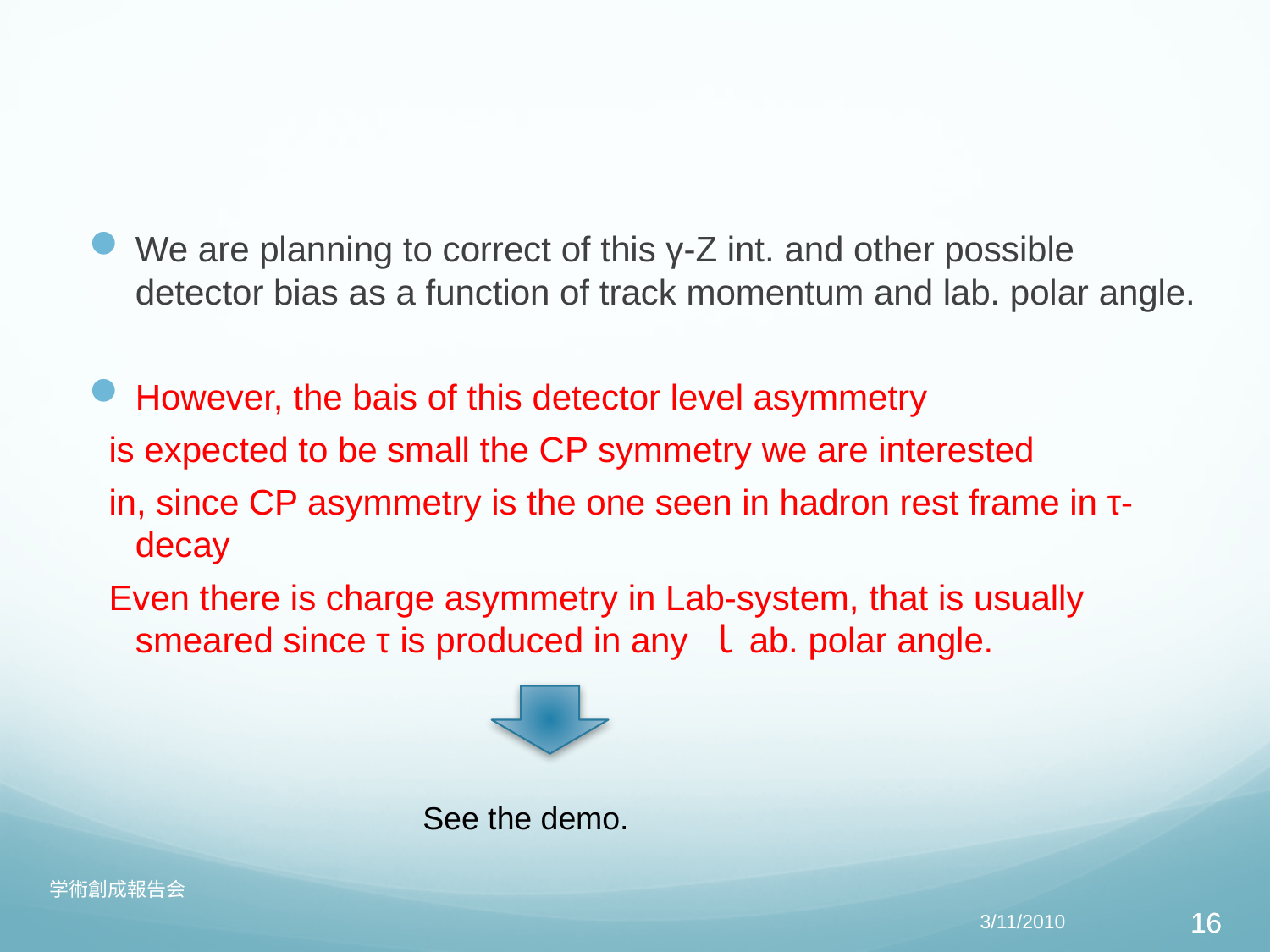

#

We are planning to correct of this γ-Z int. and other possible detector bias as a function of track momentum and lab. polar angle.

However, the bais of this detector level asymmetry
  is expected to be small the CP symmetry we are interested
  in, since CP asymmetry is the one seen in hadron rest frame in τ-decay
  Even there is charge asymmetry in Lab-system, that is usually smeared since τ is produced in any ｌab. polar angle.

       See the demo.
学術創成報告会
3/11/2010
16
16